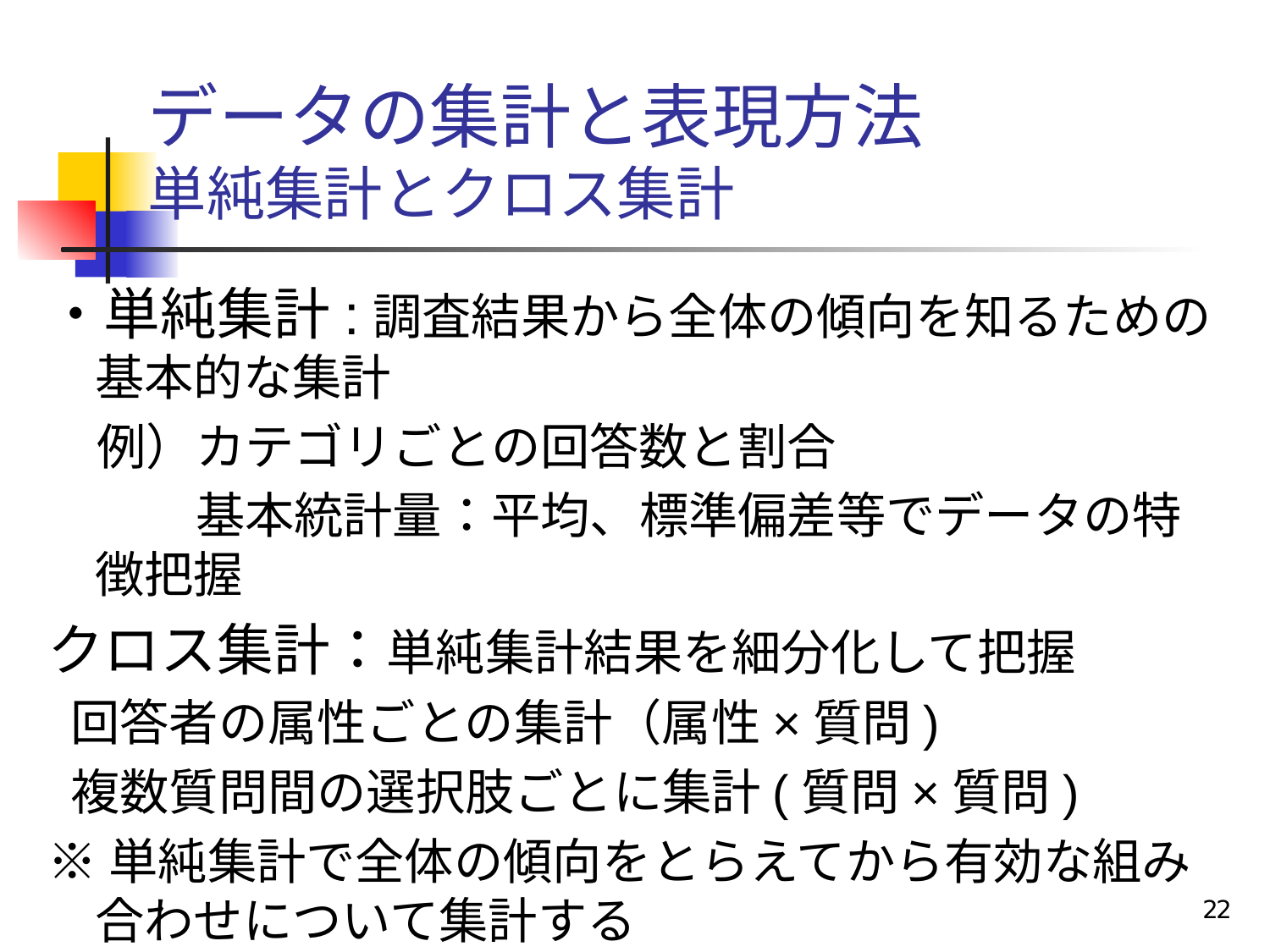

# データの集計と表現方法 単純集計とクロス集計
・単純集計:調査結果から全体の傾向を知るための基本的な集計
　例）カテゴリごとの回答数と割合
　　　基本統計量：平均、標準偏差等でデータの特徴把握
クロス集計：単純集計結果を細分化して把握
 回答者の属性ごとの集計（属性×質問)
 複数質問間の選択肢ごとに集計(質問×質問)
※単純集計で全体の傾向をとらえてから有効な組み合わせについて集計する

22